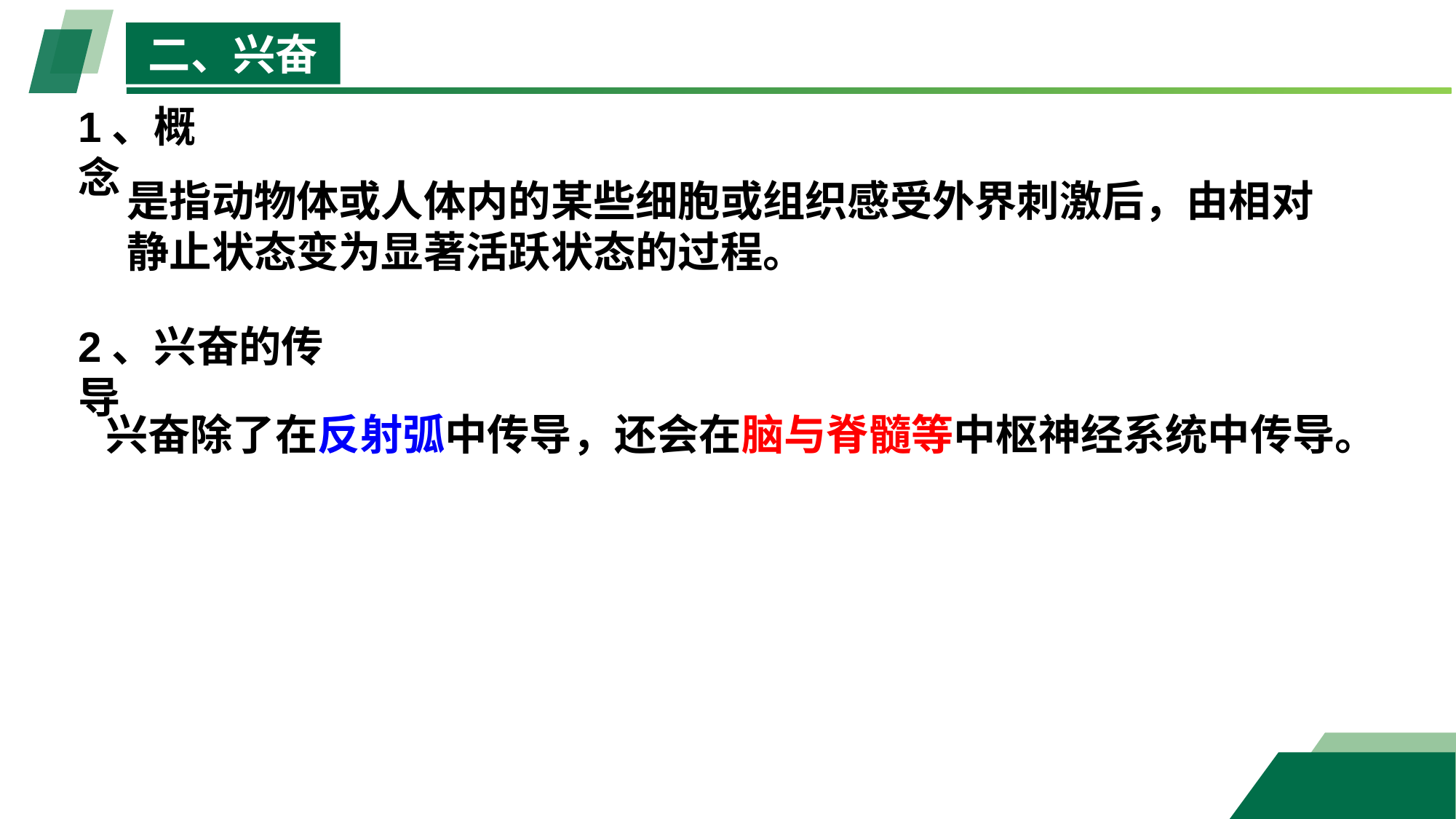

二、兴奋
1、概念
是指动物体或人体内的某些细胞或组织感受外界刺激后，由相对静止状态变为显著活跃状态的过程。
2、兴奋的传导
兴奋除了在反射弧中传导，还会在脑与脊髓等中枢神经系统中传导。